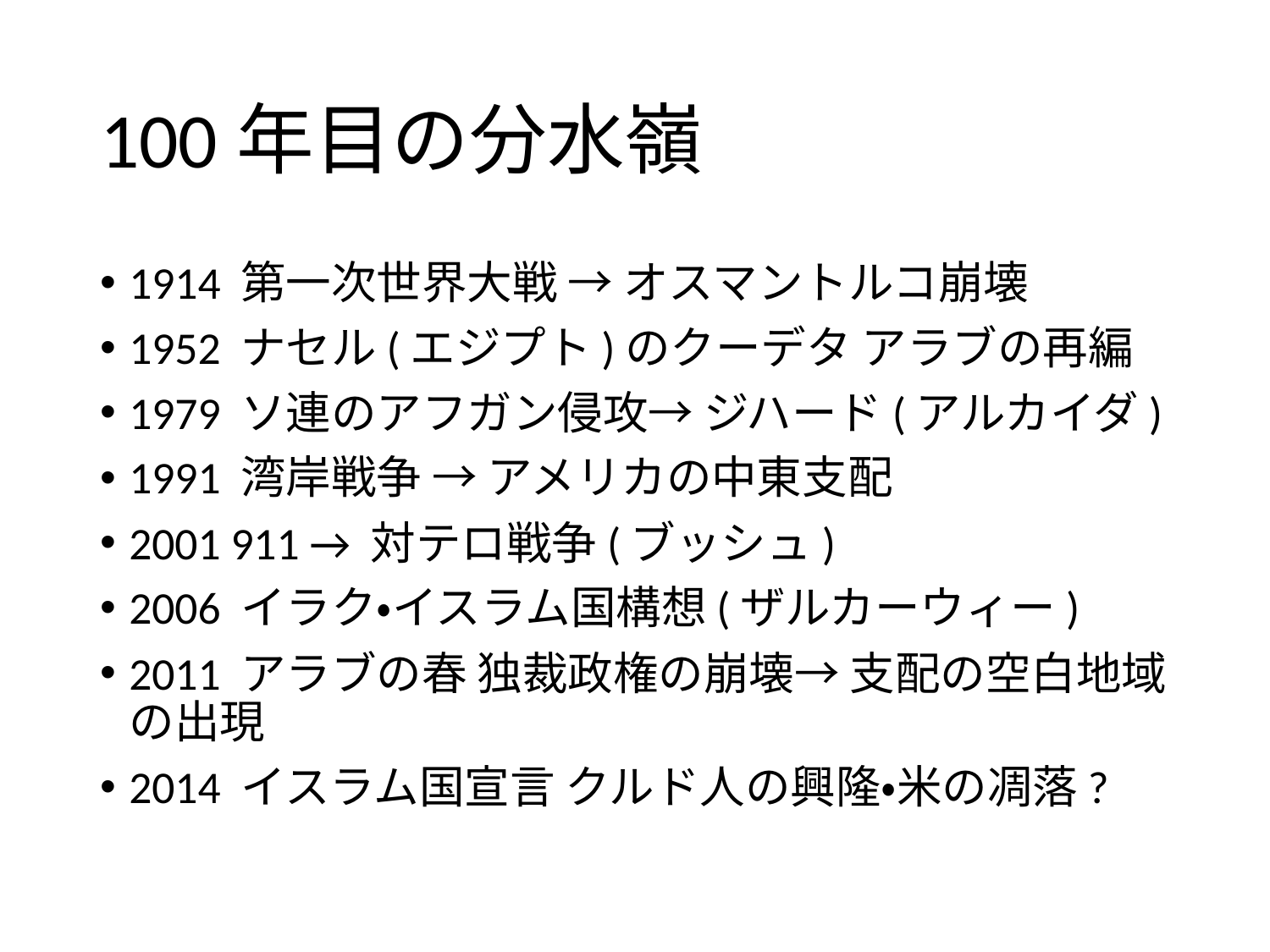

# 100年目の分水嶺
1914 第一次世界大戦 → オスマントルコ崩壊
1952 ナセル(エジプト)のクーデタ アラブの再編
1979 ソ連のアフガン侵攻→ ジハード(アルカイダ)
1991 湾岸戦争 → アメリカの中東支配
2001 911 → 対テロ戦争(ブッシュ)
2006 イラク・イスラム国構想(ザルカーウィー)
2011 アラブの春 独裁政権の崩壊→ 支配の空白地域の出現
2014 イスラム国宣言 クルド人の興隆・米の凋落?